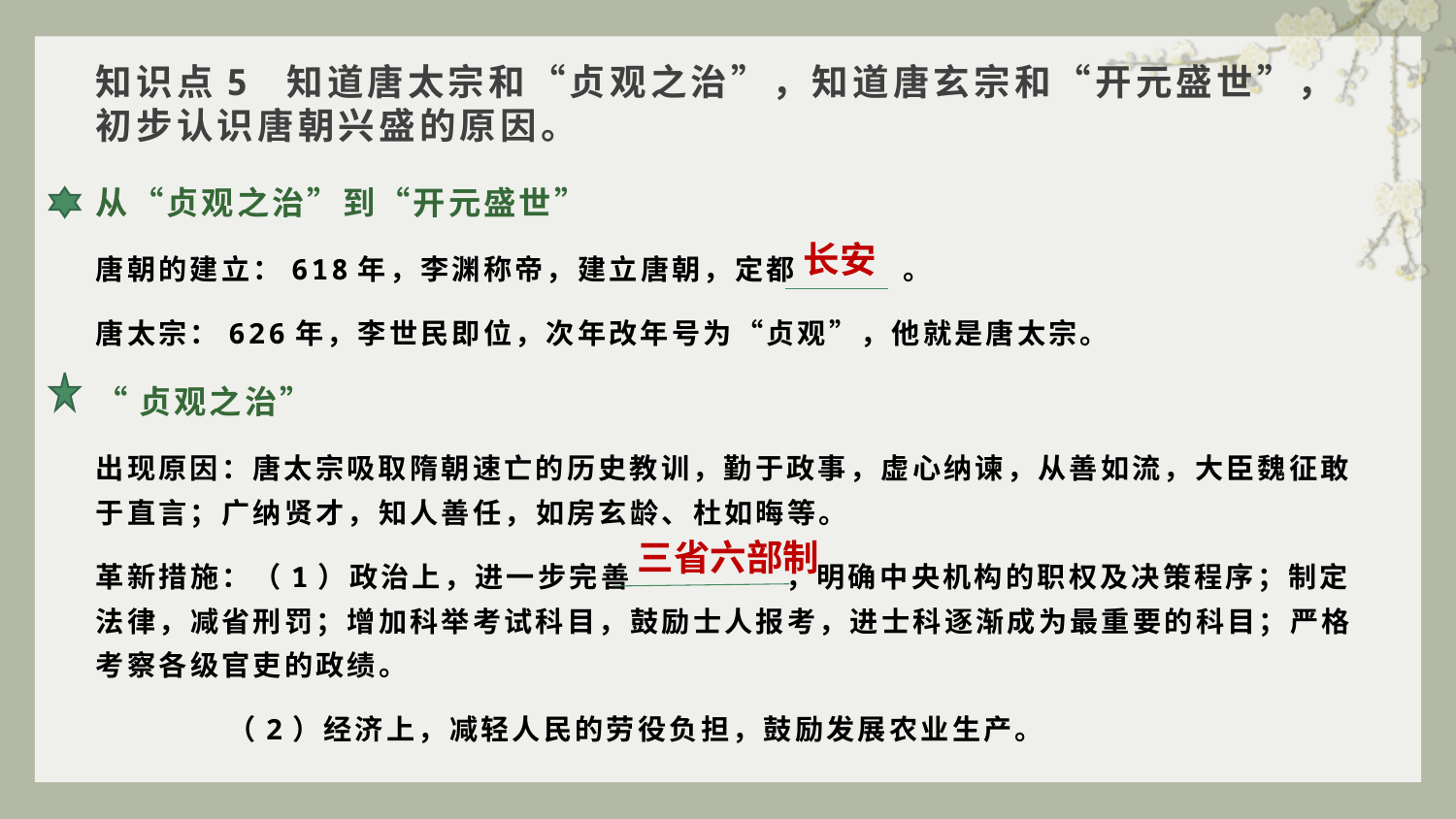

# 知识点5 知道唐太宗和“贞观之治”，知道唐玄宗和“开元盛世”，初步认识唐朝兴盛的原因。
从“贞观之治”到“开元盛世”
唐朝的建立：618年，李渊称帝，建立唐朝，定都           。
唐太宗：626年，李世民即位，次年改年号为“贞观”，他就是唐太宗。
“贞观之治”
出现原因：唐太宗吸取隋朝速亡的历史教训，勤于政事，虚心纳谏，从善如流，大臣魏征敢于直言；广纳贤才，知人善任，如房玄龄、杜如晦等。
革新措施：（1）政治上，进一步完善                ，明确中央机构的职权及决策程序；制定法律，减省刑罚；增加科举考试科目，鼓励士人报考，进士科逐渐成为最重要的科目；严格考察各级官吏的政绩。
             （2）经济上，减轻人民的劳役负担，鼓励发展农业生产。

长安

三省六部制